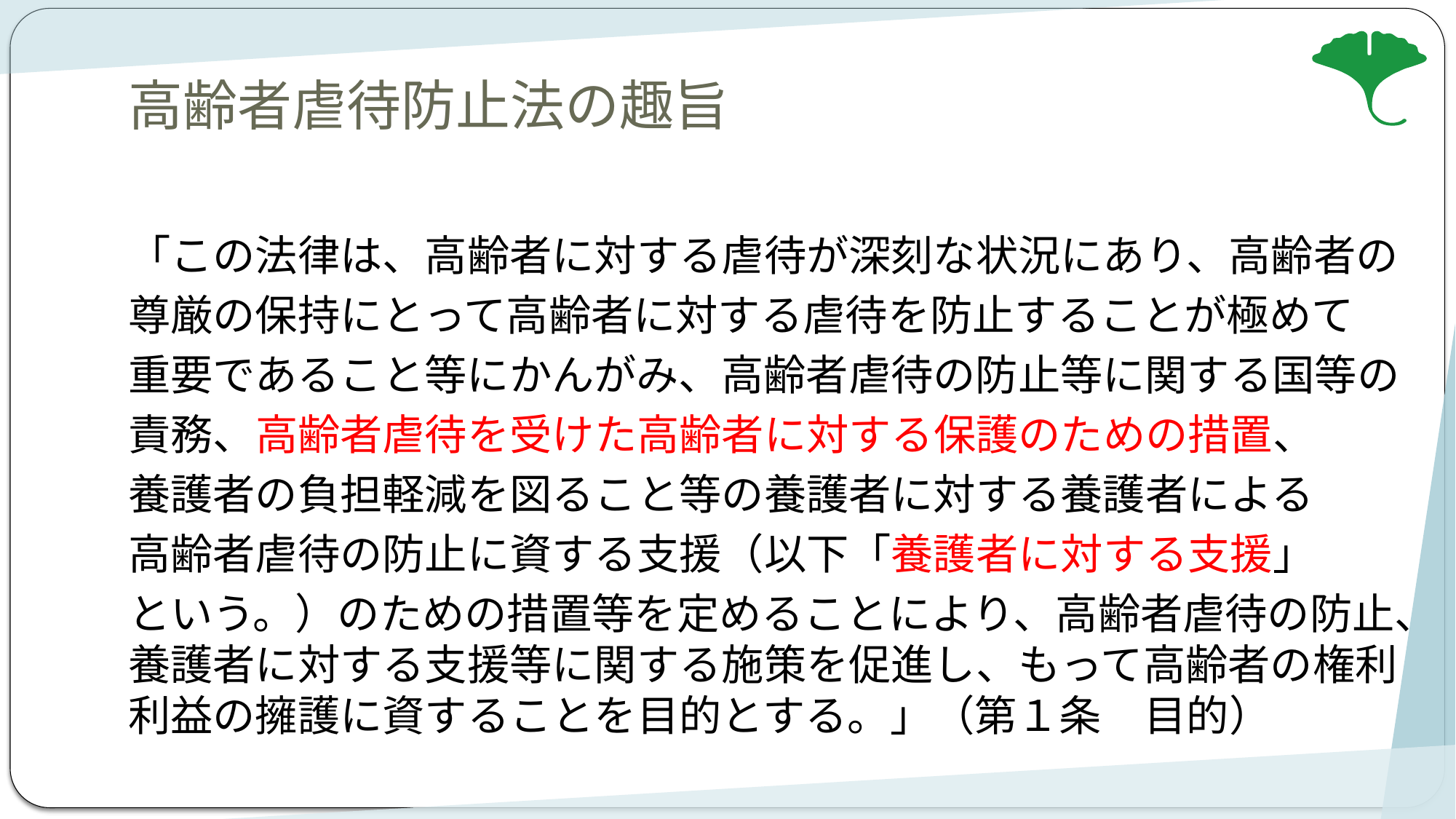

# 高齢者虐待防止法の趣旨

「この法律は、高齢者に対する虐待が深刻な状況にあり、高齢者の
尊厳の保持にとって高齢者に対する虐待を防止することが極めて
重要であること等にかんがみ、高齢者虐待の防止等に関する国等の
責務、高齢者虐待を受けた高齢者に対する保護のための措置、
養護者の負担軽減を図ること等の養護者に対する養護者による
高齢者虐待の防止に資する支援（以下「養護者に対する支援」
という。）のための措置等を定めることにより、高齢者虐待の防止、養護者に対する支援等に関する施策を促進し、もって高齢者の権利利益の擁護に資することを目的とする。」（第１条　目的）